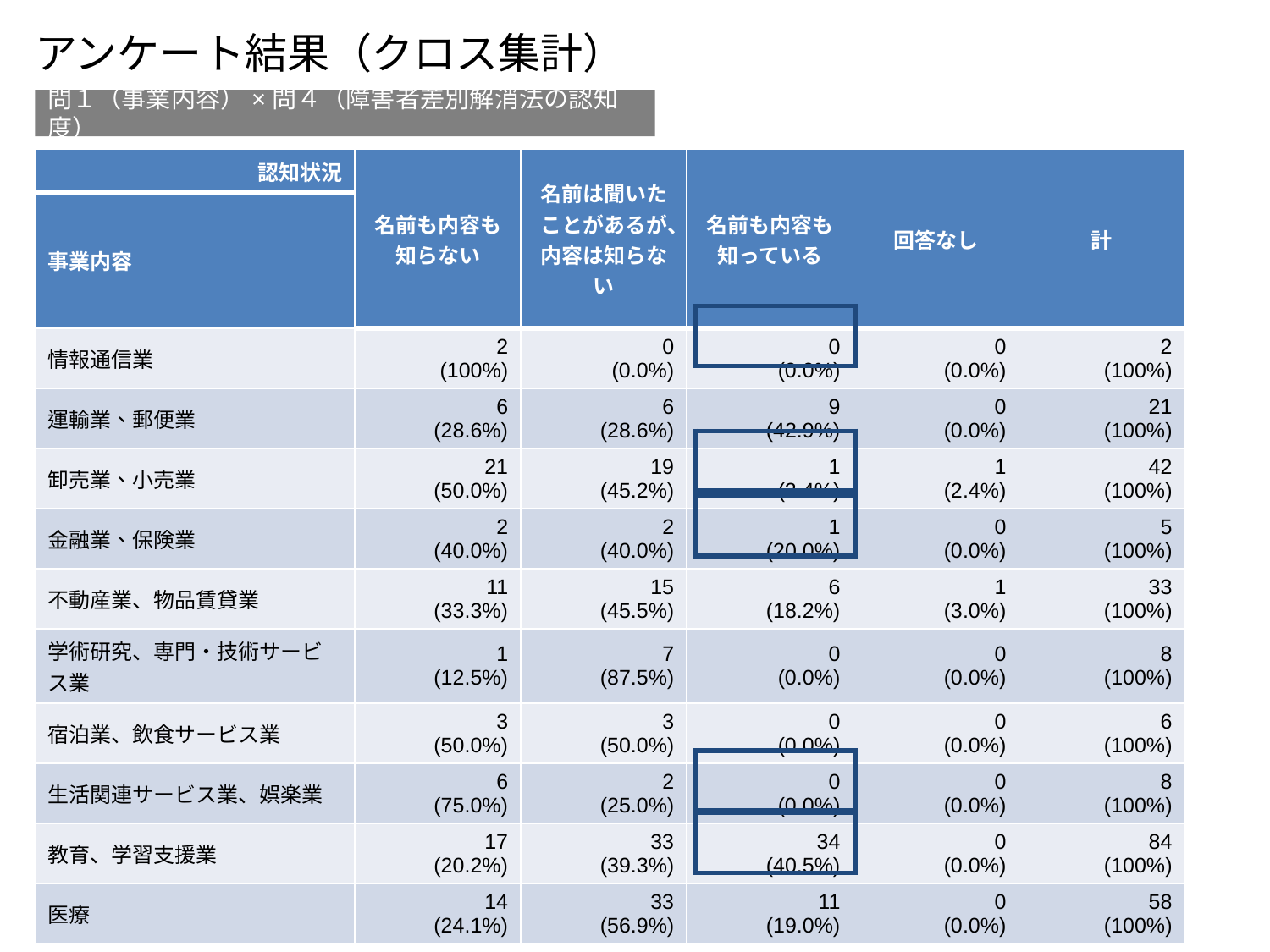

アンケート結果（クロス集計）

問１（事業内容）×問４（障害者差別解消法の認知度）
| 認知状況 | 名前も内容も 知らない | 名前は聞いたことがあるが、内容は知らない | 名前も内容も知っている | 回答なし | 計 |
| --- | --- | --- | --- | --- | --- |
| 事業内容 |  |  |  |  |  |
| 情報通信業 | 2 (100%) | 0 (0.0%) | 0 (0.0%) | 0 (0.0%) | 2 (100%) |
| 運輸業、郵便業 | 6 (28.6%) | 6 (28.6%) | 9 (42.9%) | 0 (0.0%) | 21 (100%) |
| 卸売業、小売業 | 21 (50.0%) | 19 (45.2%) | 1 (2.4%) | 1 (2.4%) | 42 (100%) |
| 金融業、保険業 | 2 (40.0%) | 2 (40.0%) | 1 (20.0%) | 0 (0.0%) | 5 (100%) |
| 不動産業、物品賃貸業 | 11 (33.3%) | 15 (45.5%) | 6 (18.2%) | 1 (3.0%) | 33 (100%) |
| 学術研究、専門・技術サービス業 | 1 (12.5%) | 7 (87.5%) | 0 (0.0%) | 0 (0.0%) | 8 (100%) |
| 宿泊業、飲食サービス業 | 3 (50.0%) | 3 (50.0%) | 0 (0.0%) | 0 (0.0%) | 6 (100%) |
| 生活関連サービス業、娯楽業 | 6 (75.0%) | 2 (25.0%) | 0 (0.0%) | 0 (0.0%) | 8 (100%) |
| 教育、学習支援業 | 17 (20.2%) | 33 (39.3%) | 34 (40.5%) | 0 (0.0%) | 84 (100%) |
| 医療 | 14 (24.1%) | 33 (56.9%) | 11 (19.0%) | 0 (0.0%) | 58 (100%) |
|  |
| --- |
|  |
| --- |
|  |
| --- |
|  |
| --- |
|  |
| --- |